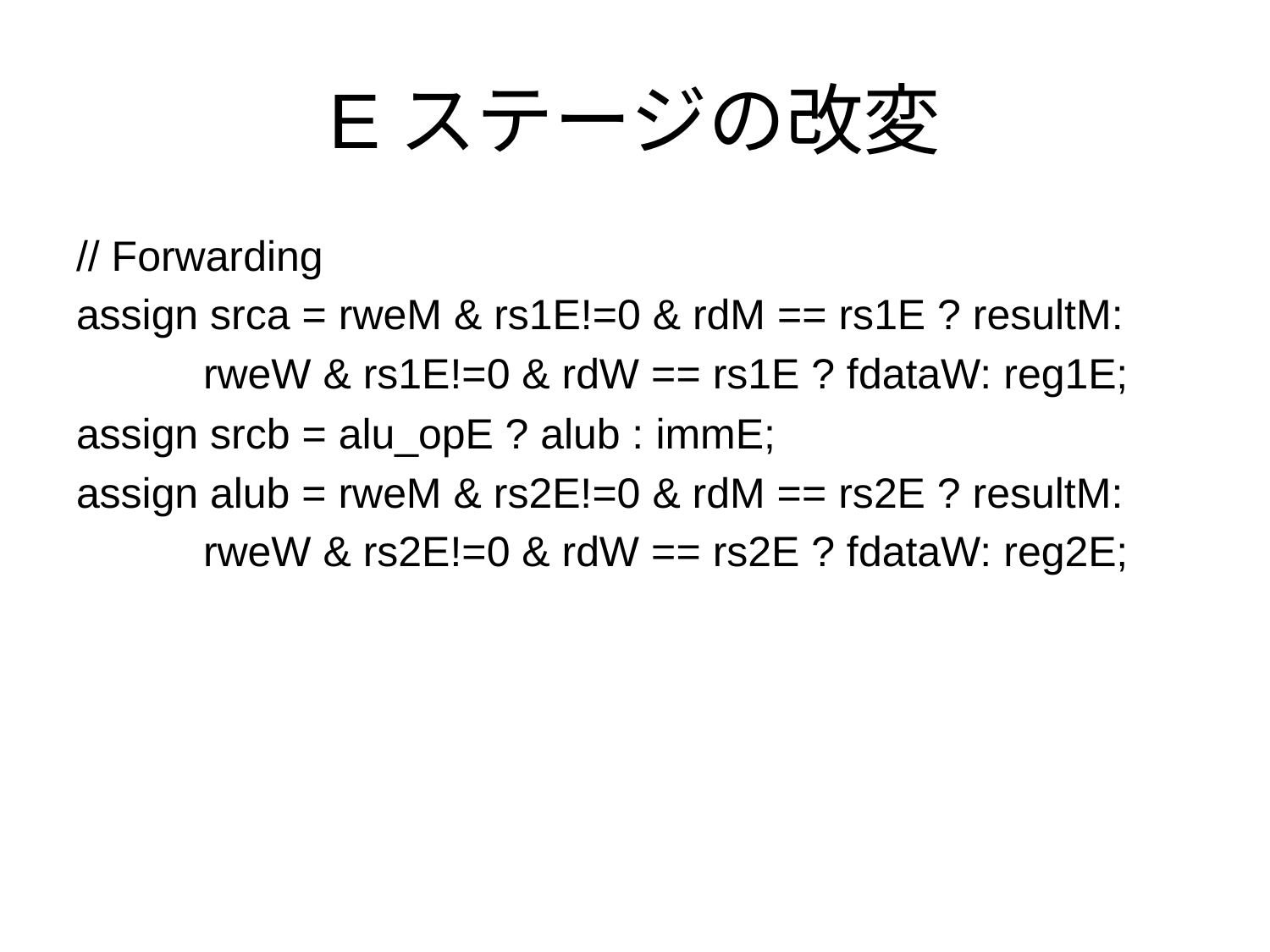

# Eステージの改変
// Forwarding
assign srca = rweM & rs1E!=0 & rdM == rs1E ? resultM:
	rweW & rs1E!=0 & rdW == rs1E ? fdataW: reg1E;
assign srcb = alu_opE ? alub : immE;
assign alub = rweM & rs2E!=0 & rdM == rs2E ? resultM:
	rweW & rs2E!=0 & rdW == rs2E ? fdataW: reg2E;